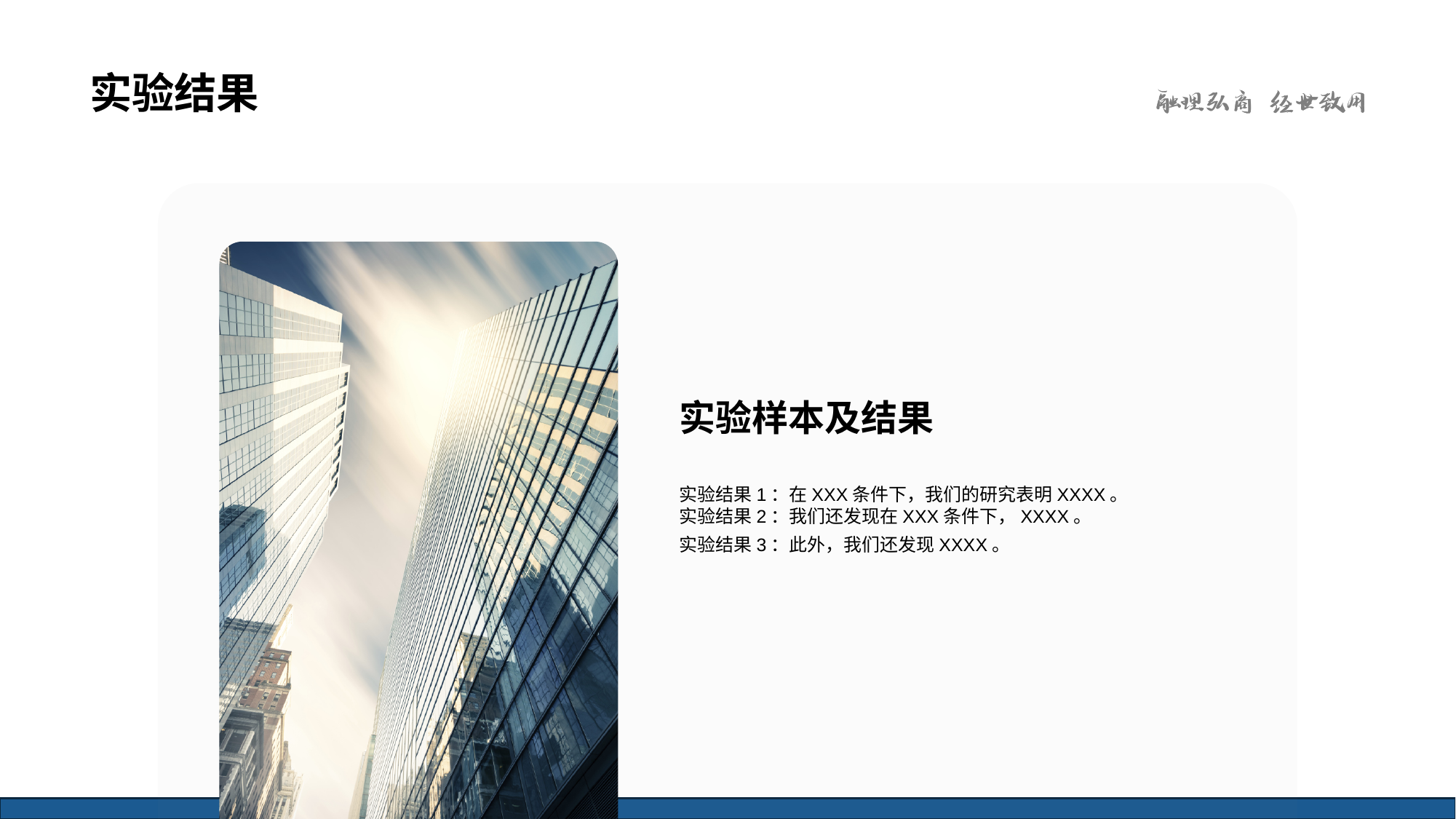

# 实验结果

实验样本及结果
实验结果1：在XXX条件下，我们的研究表明XXXX。
实验结果2：我们还发现在XXX条件下，XXXX。
实验结果3：此外，我们还发现XXXX。